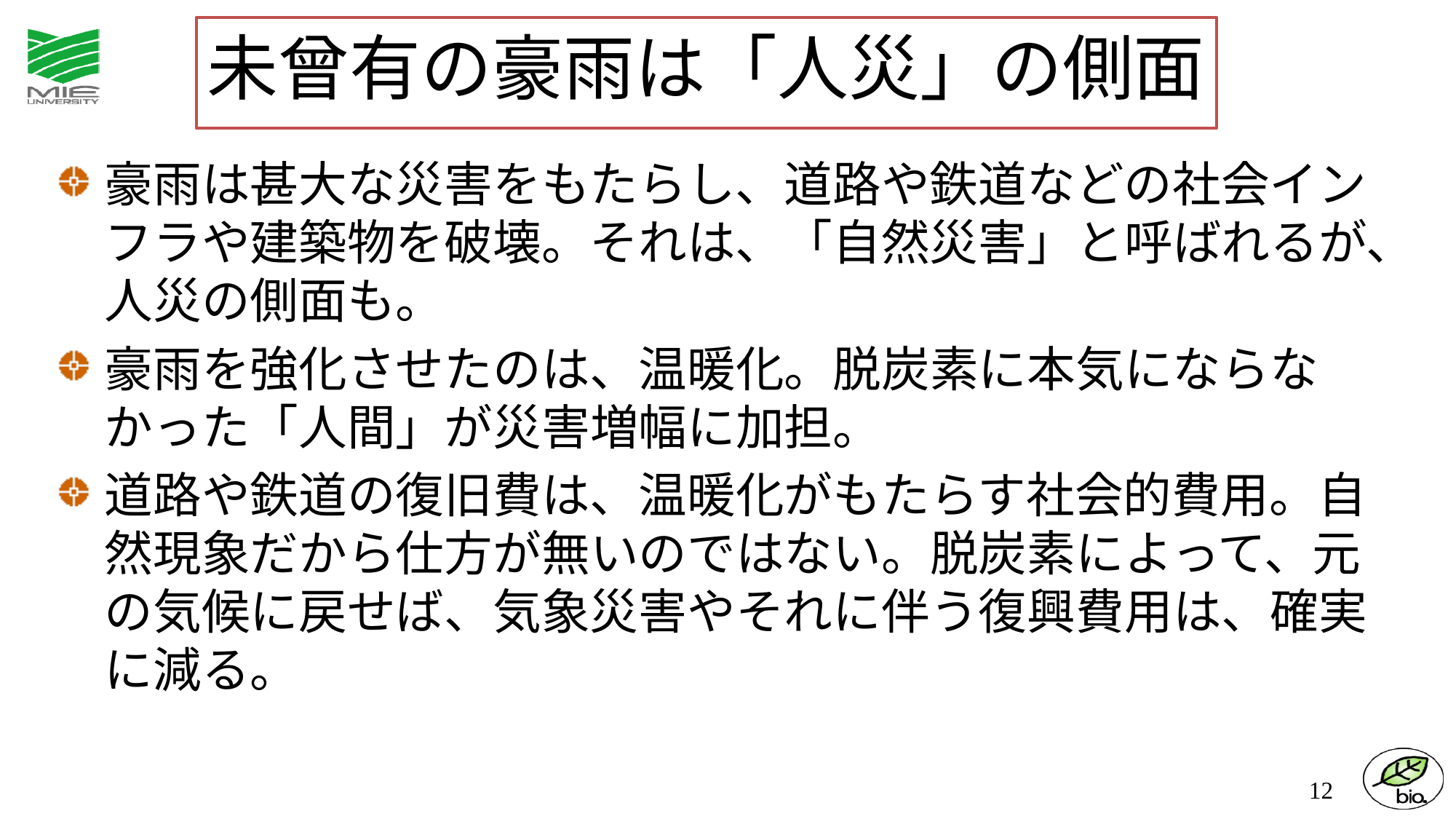

# 未曾有の豪雨は「人災」の側面
豪雨は甚大な災害をもたらし、道路や鉄道などの社会インフラや建築物を破壊。それは、「自然災害」と呼ばれるが、人災の側面も。
豪雨を強化させたのは、温暖化。脱炭素に本気にならなかった「人間」が災害増幅に加担。
道路や鉄道の復旧費は、温暖化がもたらす社会的費用。自然現象だから仕方が無いのではない。脱炭素によって、元の気候に戻せば、気象災害やそれに伴う復興費用は、確実に減る。

12